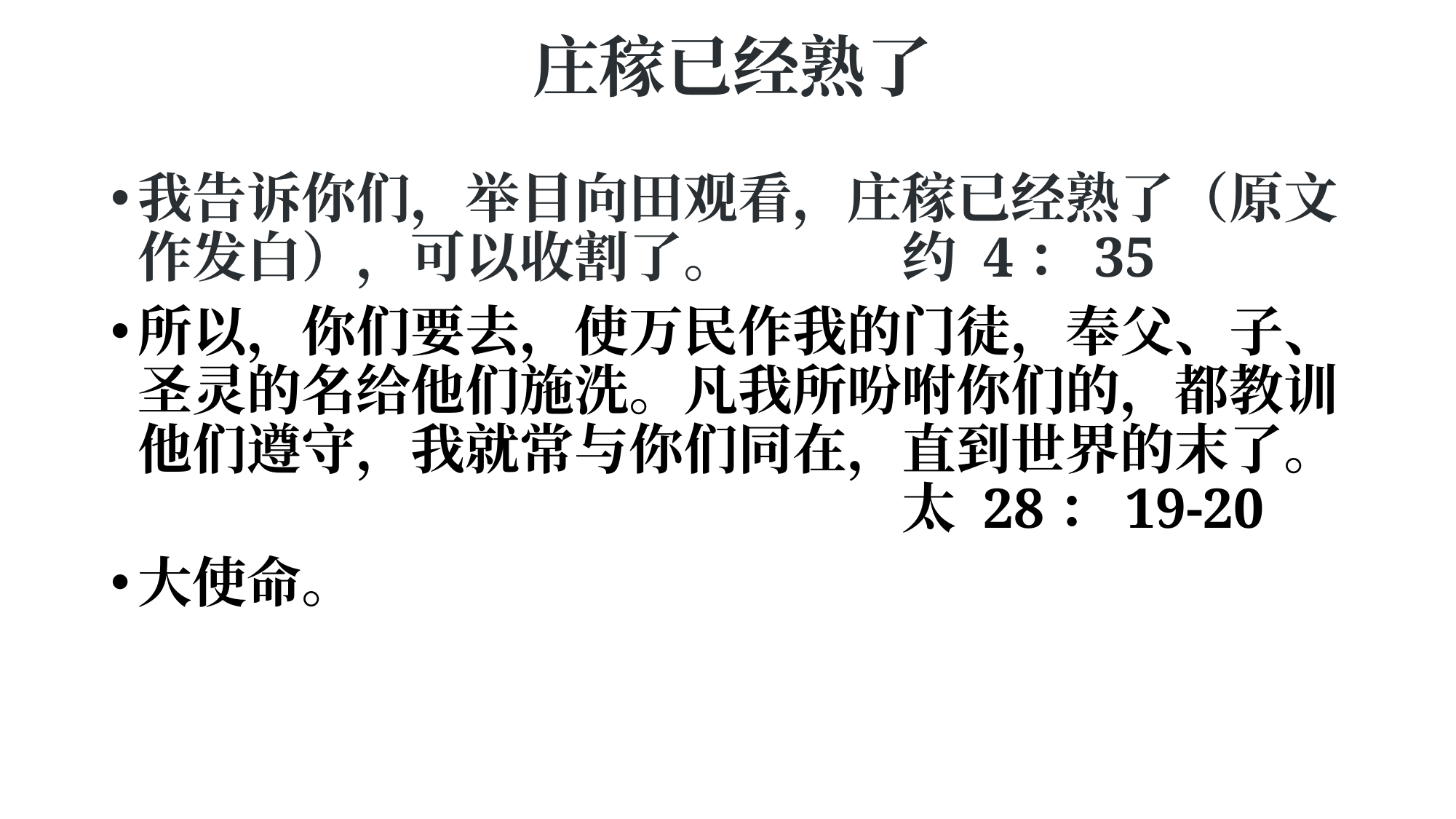

# 庄稼已经熟了
我告诉你们，举目向田观看，庄稼已经熟了（原文作发白），可以收割了。		约 4：35
所以，你们要去，使万民作我的门徒，奉父、子、圣灵的名给他们施洗。凡我所吩咐你们的，都教训他们遵守，我就常与你们同在，直到世界的末了。							太 28：19-20
大使命。